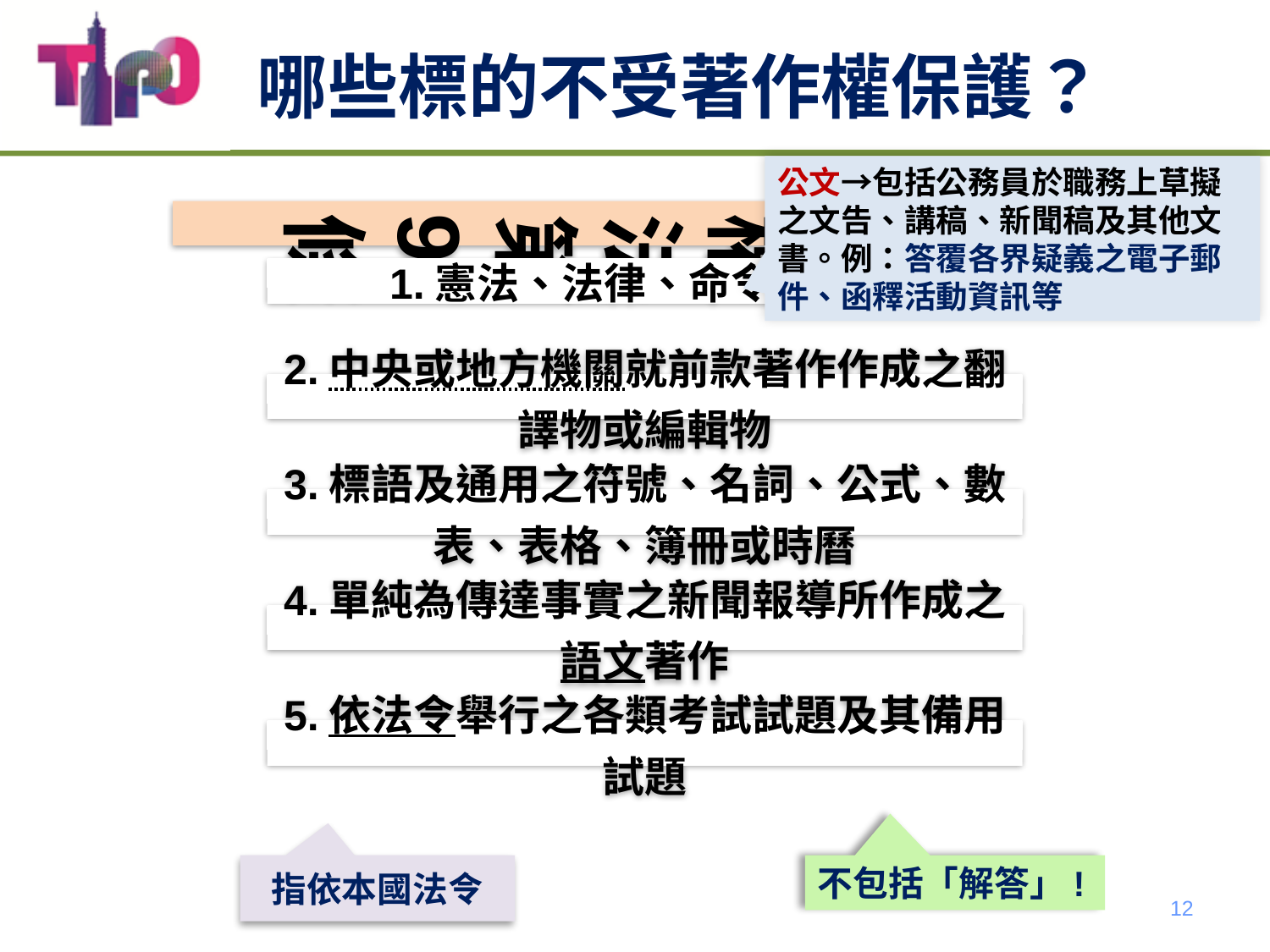

# 哪些標的不受著作權保護？
公文→包括公務員於職務上草擬之文告、講稿、新聞稿及其他文書。例：答覆各界疑義之電子郵件、函釋活動資訊等
著作權法第9條
1.憲法、法律、命令或公文
2.中央或地方機關就前款著作作成之翻譯物或編輯物
3.標語及通用之符號、名詞、公式、數表、表格、簿冊或時曆
4.單純為傳達事實之新聞報導所作成之語文著作
5.依法令舉行之各類考試試題及其備用試題

不包括「解答」!
指依本國法令
12